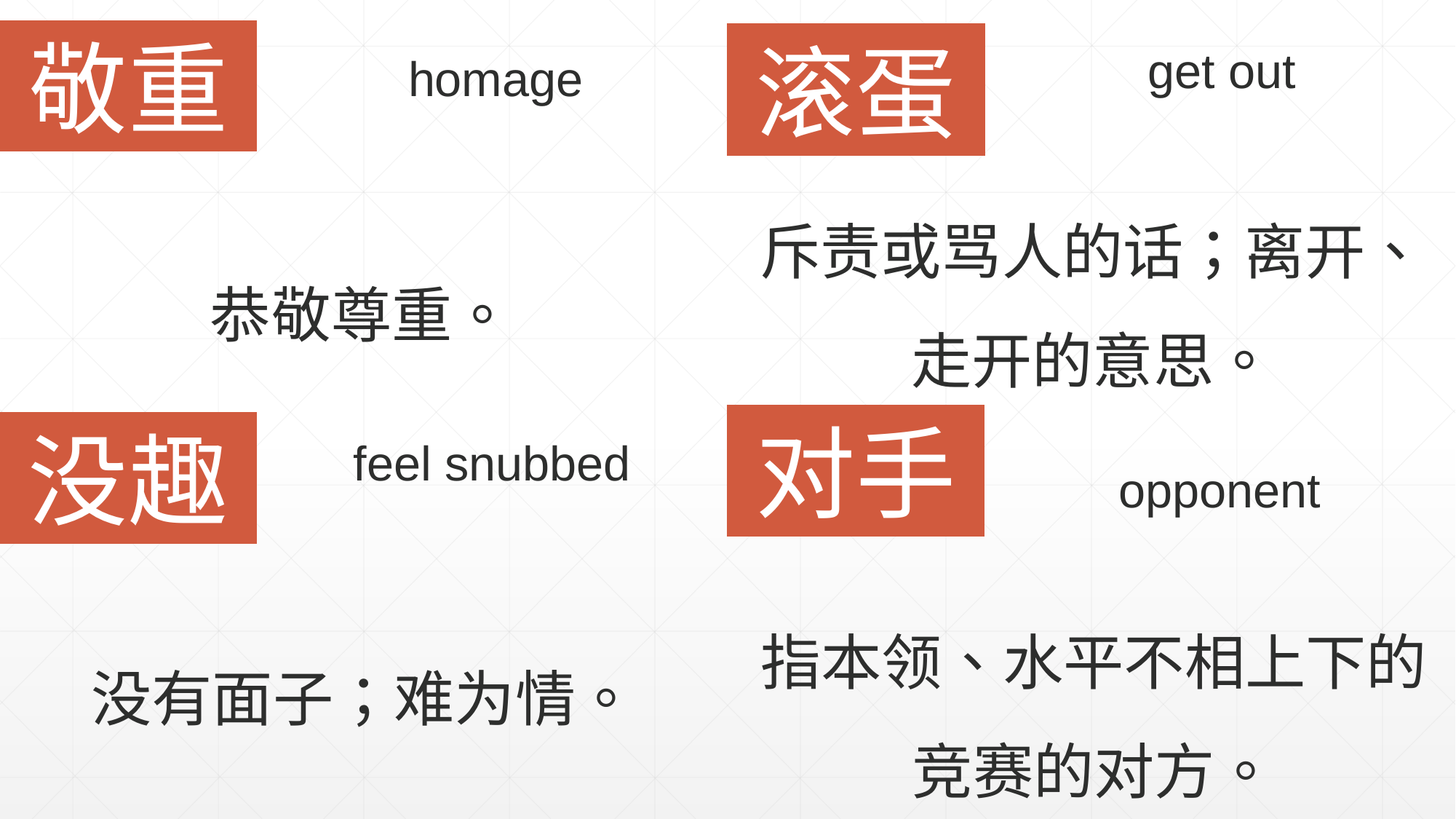

敬重
滚蛋
get out
homage
斥责或骂人的话；离开、走开的意思。
恭敬尊重。
对手
没趣
feel snubbed
opponent
指本领、水平不相上下的竞赛的对方。
没有面子；难为情。